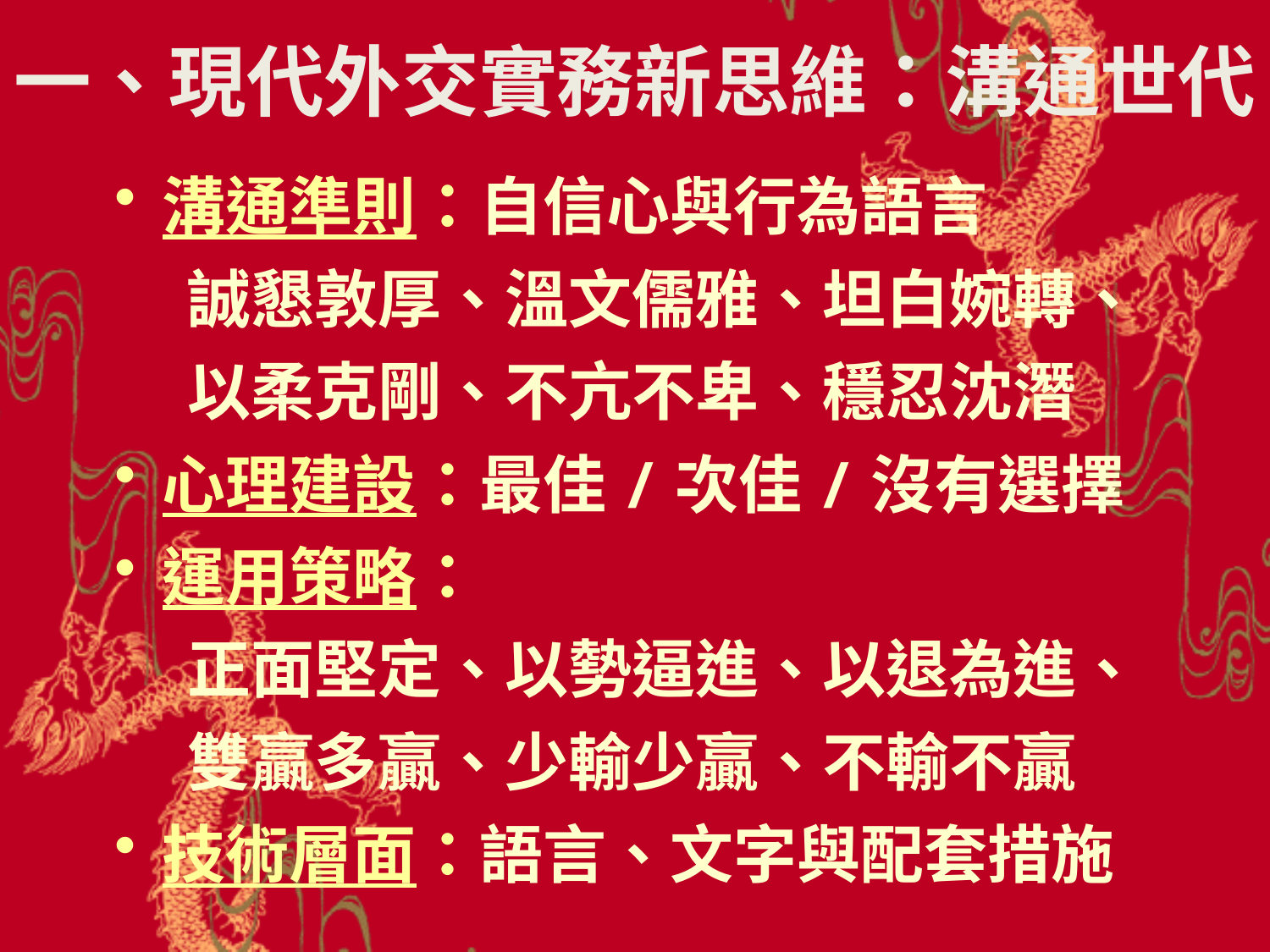

# 一、現代外交實務新思維：溝通世代
溝通準則：自信心與行為語言
    誠懇敦厚、溫文儒雅、坦白婉轉、
    以柔克剛、不亢不卑、穩忍沈潛
心理建設：最佳/次佳/沒有選擇
運用策略：
    正面堅定、以勢逼進、以退為進、
    雙贏多贏、少輸少贏、不輸不贏
技術層面：語言、文字與配套措施